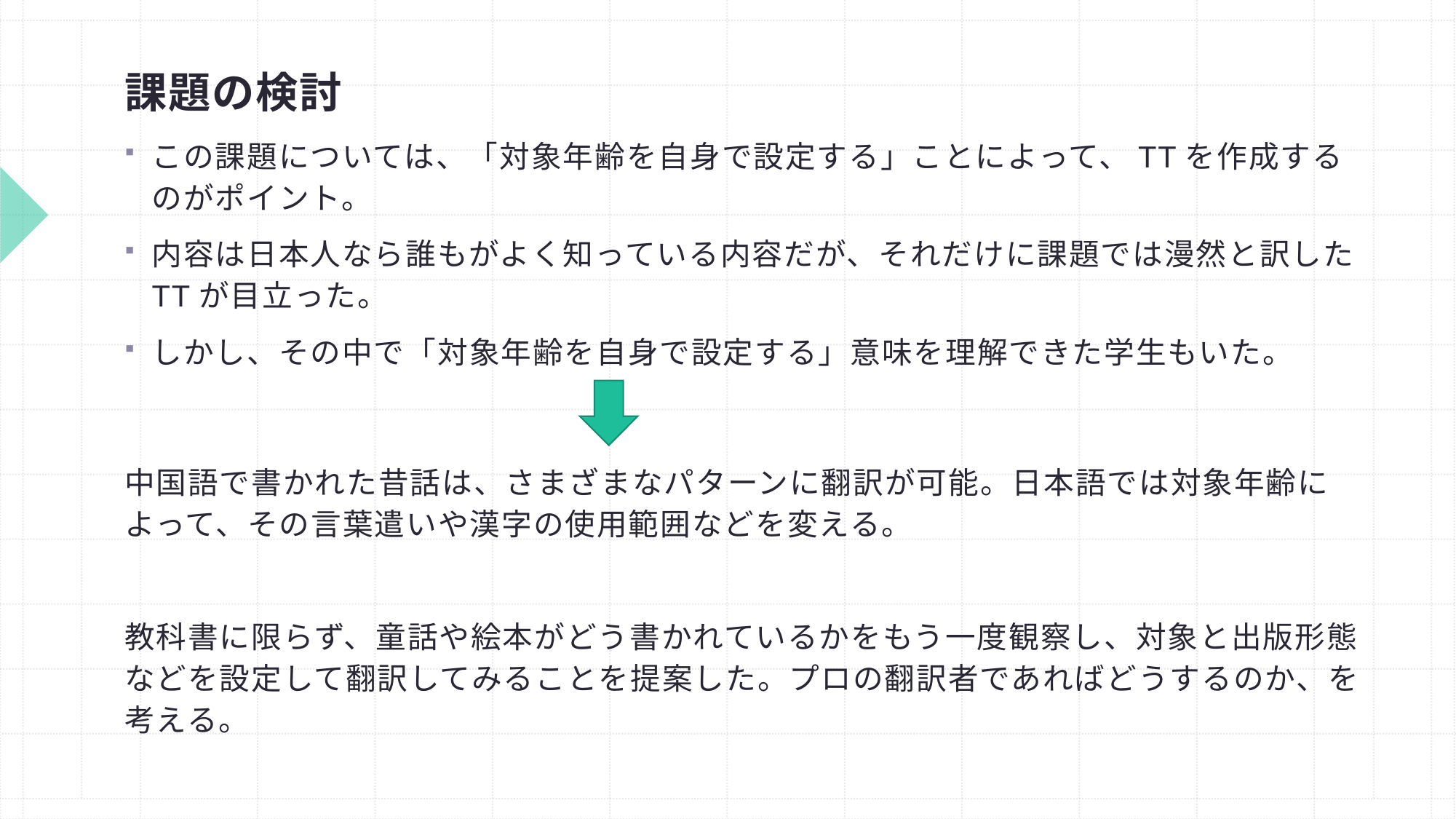

課題の検討
この課題については、「対象年齢を自身で設定する」ことによって、TTを作成するのがポイント。
内容は日本人なら誰もがよく知っている内容だが、それだけに課題では漫然と訳したTTが目立った。
しかし、その中で「対象年齢を自身で設定する」意味を理解できた学生もいた。

中国語で書かれた昔話は、さまざまなパターンに翻訳が可能。日本語では対象年齢によって、その言葉遣いや漢字の使用範囲などを変える。

教科書に限らず、童話や絵本がどう書かれているかをもう一度観察し、対象と出版形態などを設定して翻訳してみることを提案した。プロの翻訳者であればどうするのか、を考える。